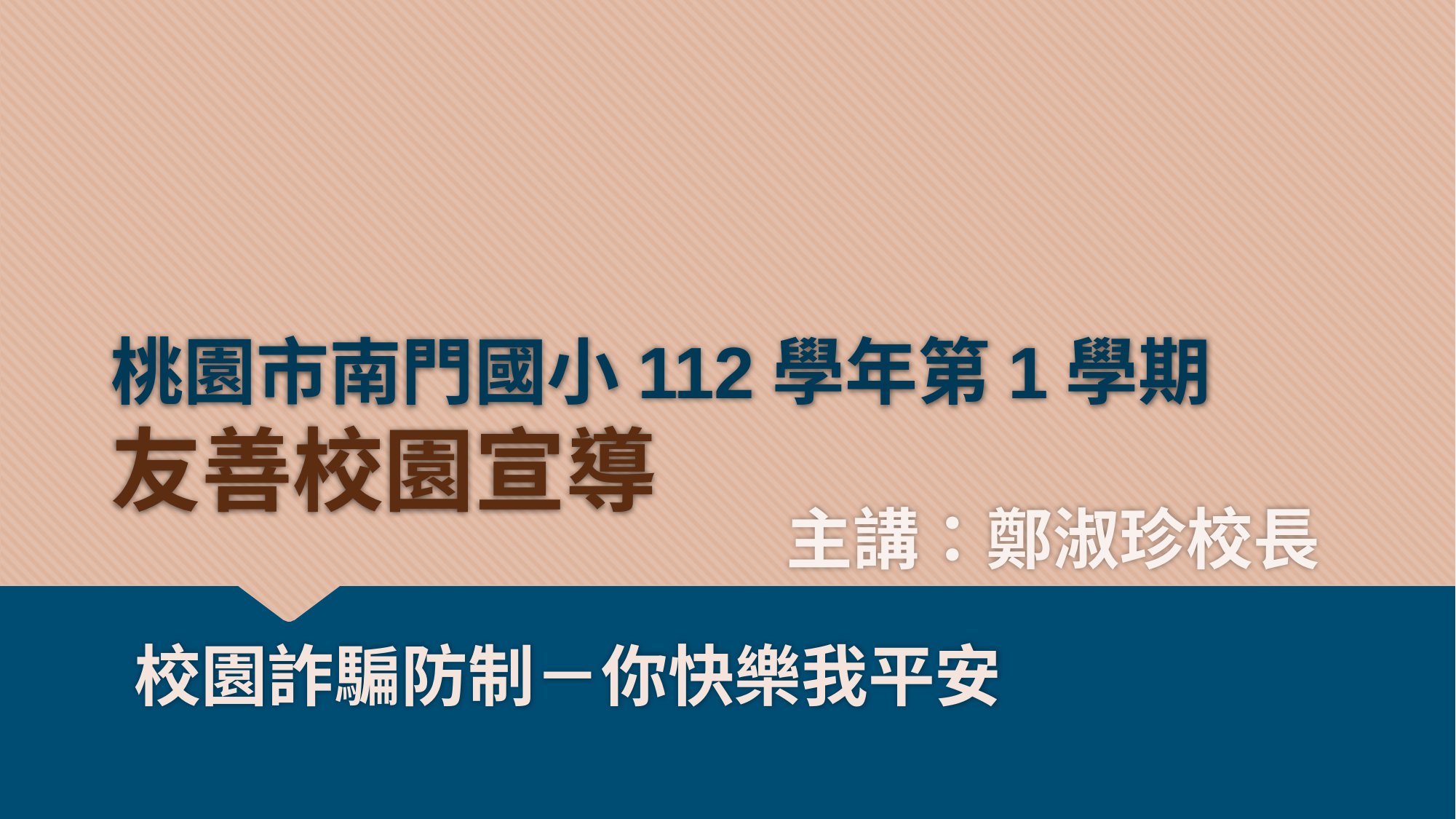

# 桃園市南門國小112學年第1學期 友善校園宣導
主講：鄭淑珍校長
校園詐騙防制－你快樂我平安